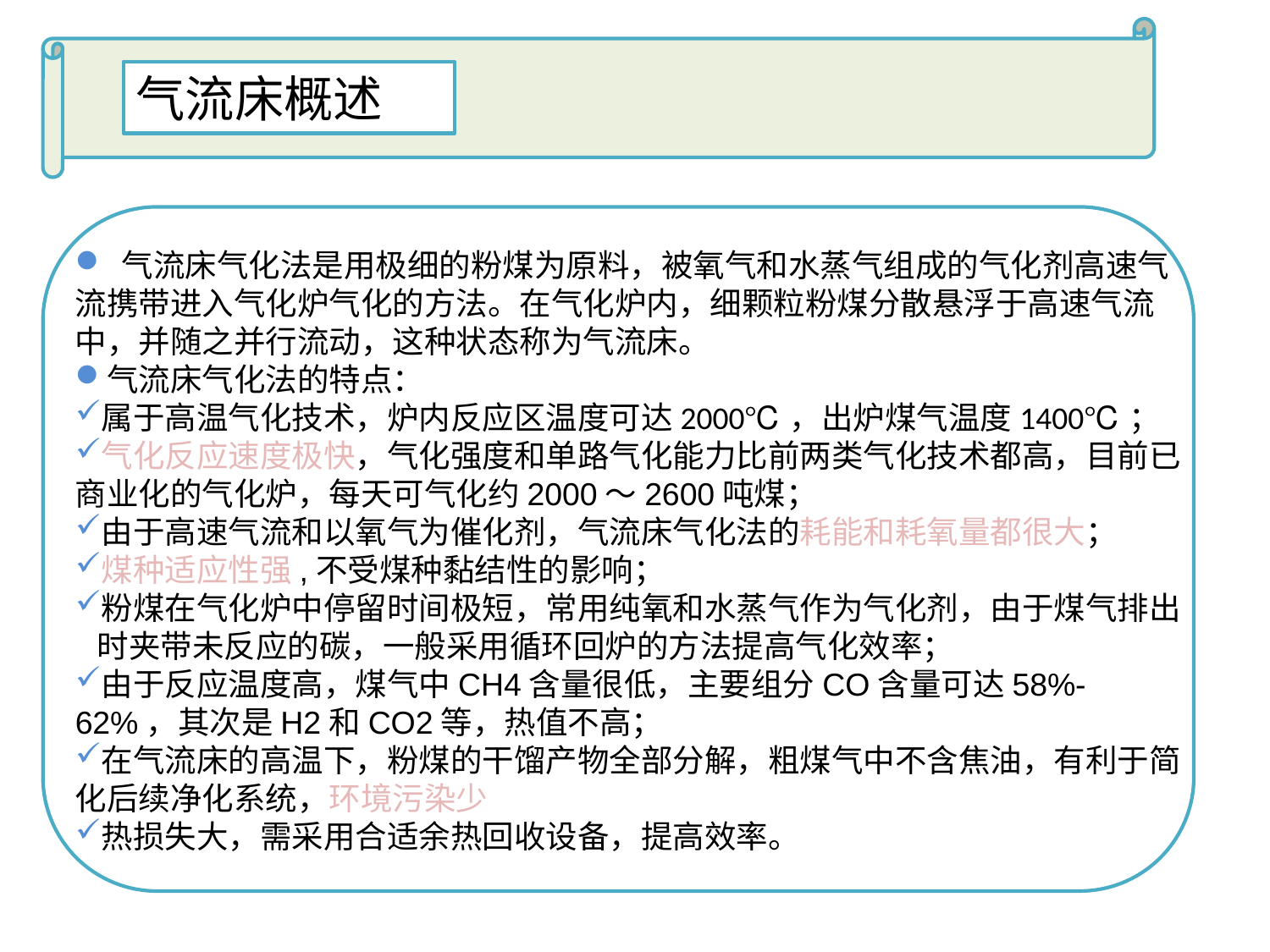

气流床概述

 气流床气化法是用极细的粉煤为原料，被氧气和水蒸气组成的气化剂高速气流携带进入气化炉气化的方法。在气化炉内，细颗粒粉煤分散悬浮于高速气流中，并随之并行流动，这种状态称为气流床。
气流床气化法的特点：
属于高温气化技术，炉内反应区温度可达2000℃，出炉煤气温度1400℃；
气化反应速度极快，气化强度和单路气化能力比前两类气化技术都高，目前已商业化的气化炉，每天可气化约2000～2600吨煤；
由于高速气流和以氧气为催化剂，气流床气化法的耗能和耗氧量都很大；
煤种适应性强,不受煤种黏结性的影响；
粉煤在气化炉中停留时间极短，常用纯氧和水蒸气作为气化剂，由于煤气排出
  时夹带未反应的碳，一般采用循环回炉的方法提高气化效率；
由于反应温度高，煤气中CH4含量很低，主要组分CO含量可达58%-62%，其次是H2和CO2等，热值不高；
在气流床的高温下，粉煤的干馏产物全部分解，粗煤气中不含焦油，有利于简化后续净化系统，环境污染少
热损失大，需采用合适余热回收设备，提高效率。